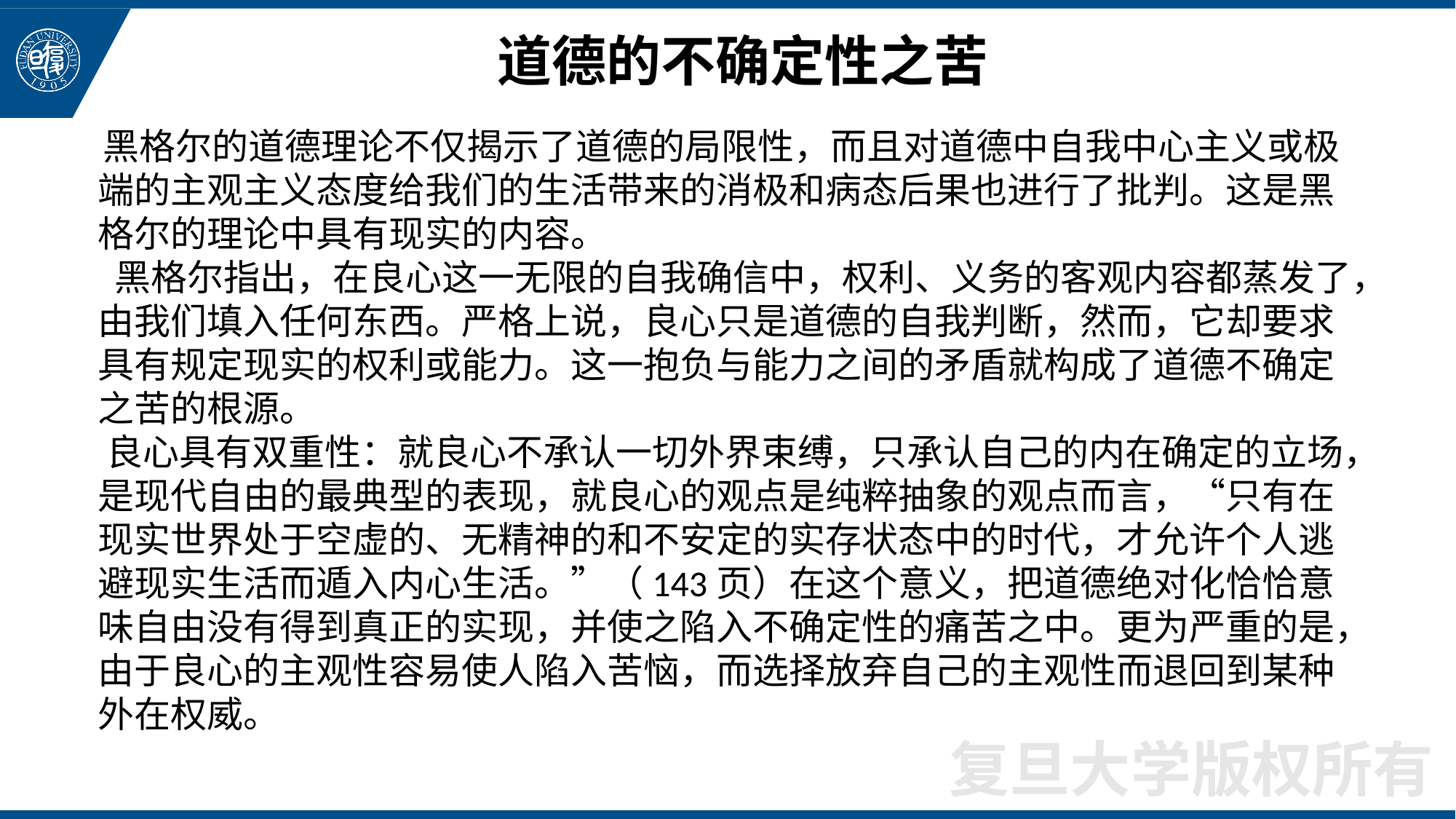

# 道德的不确定性之苦
     黑格尔的道德理论不仅揭示了道德的局限性，而且对道德中自我中心主义或极端的主观主义态度给我们的生活带来的消极和病态后果也进行了批判。这是黑格尔的理论中具有现实的内容。
     黑格尔指出，在良心这一无限的自我确信中，权利、义务的客观内容都蒸发了，由我们填入任何东西。严格上说，良心只是道德的自我判断，然而，它却要求具有规定现实的权利或能力。这一抱负与能力之间的矛盾就构成了道德不确定之苦的根源。
    良心具有双重性：就良心不承认一切外界束缚，只承认自己的内在确定的立场，是现代自由的最典型的表现，就良心的观点是纯粹抽象的观点而言，“只有在现实世界处于空虚的、无精神的和不安定的实存状态中的时代，才允许个人逃避现实生活而遁入内心生活。”（143页）在这个意义，把道德绝对化恰恰意味自由没有得到真正的实现，并使之陷入不确定性的痛苦之中。更为严重的是，由于良心的主观性容易使人陷入苦恼，而选择放弃自己的主观性而退回到某种外在权威。